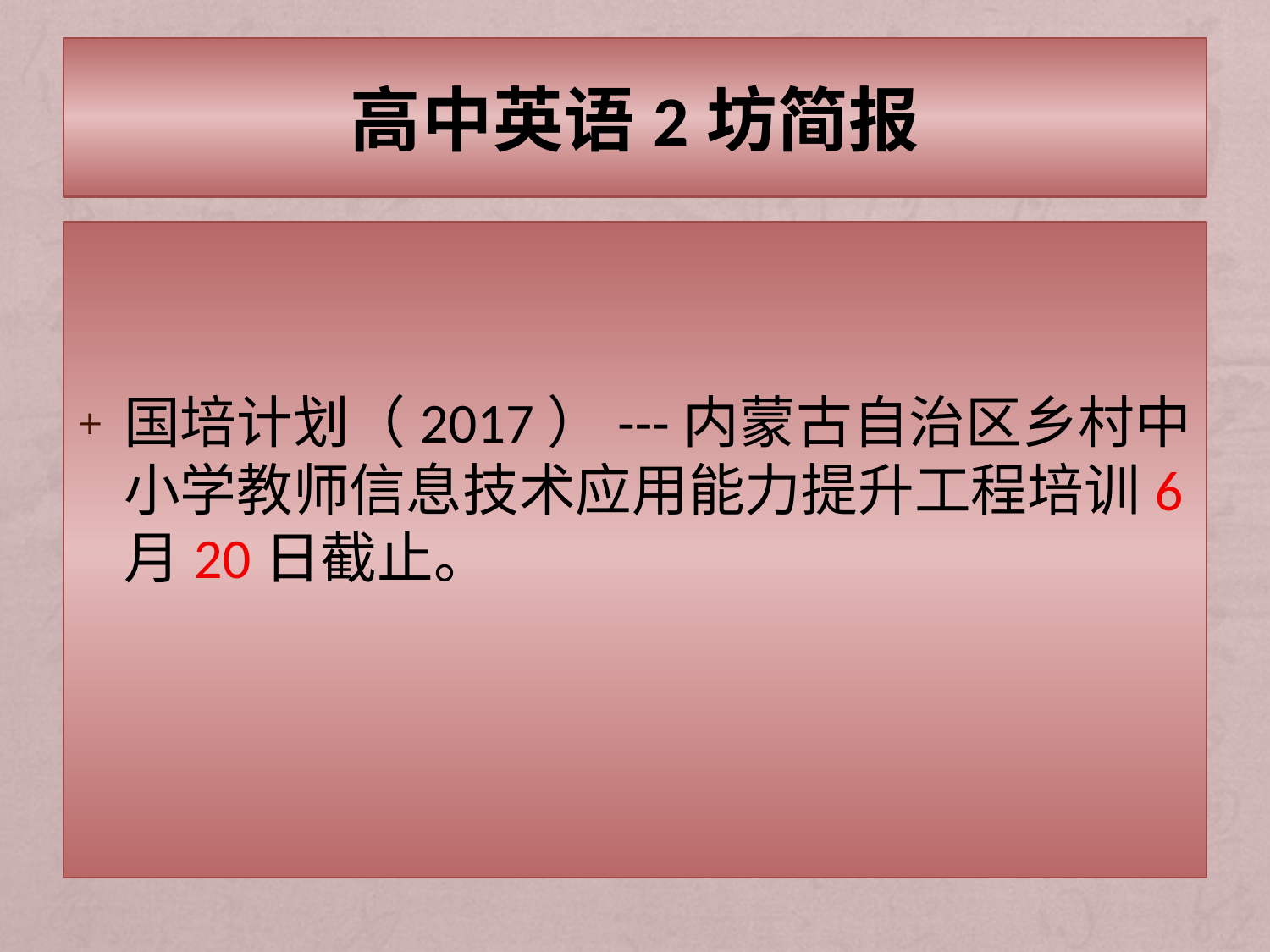

# 高中英语2坊简报

国培计划（2017）---内蒙古自治区乡村中小学教师信息技术应用能力提升工程培训6月20日截止。